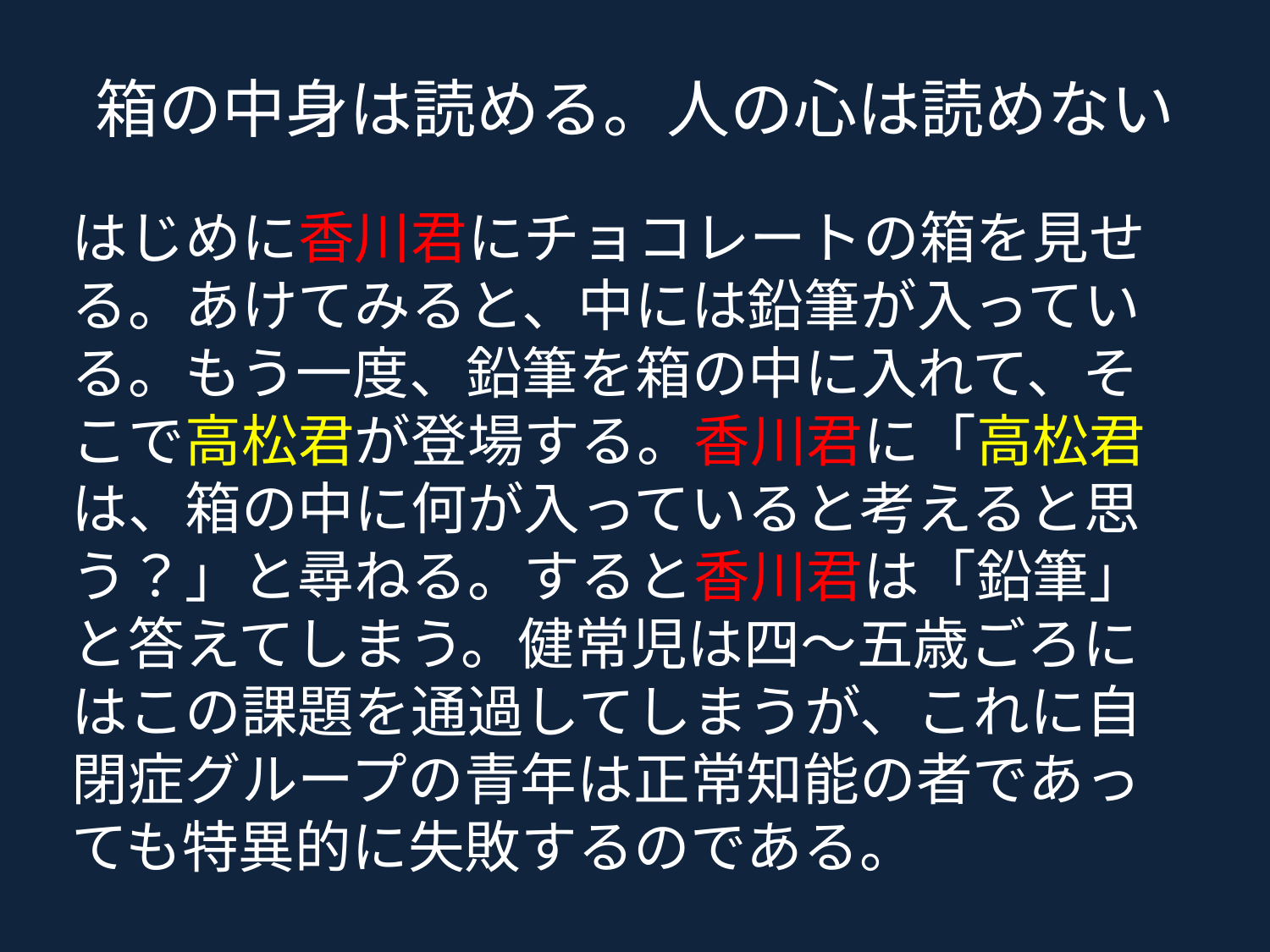

# 箱の中身は読める。人の心は読めない
はじめに香川君にチョコレートの箱を見せる。あけてみると、中には鉛筆が入っている。もう一度、鉛筆を箱の中に入れて、そこで高松君が登場する。香川君に「高松君は、箱の中に何が入っていると考えると思う？」と尋ねる。すると香川君は「鉛筆」と答えてしまう。健常児は四～五歳ごろにはこの課題を通過してしまうが、これに自閉症グループの青年は正常知能の者であっても特異的に失敗するのである。